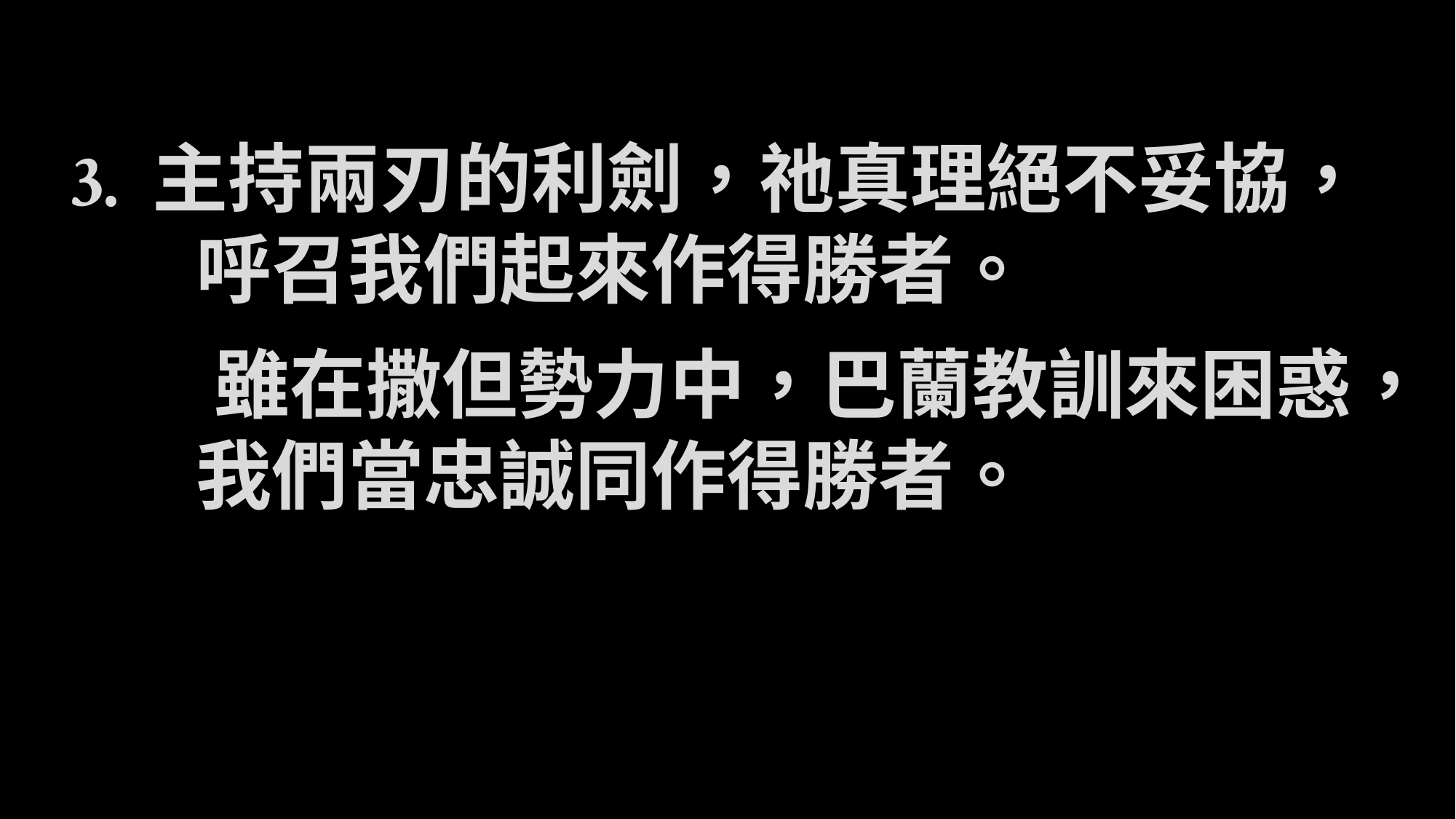

3. 主持兩刃的利劍，祂真理絕不妥協，	 呼召我們起來作得勝者。
	 雖在撒但勢力中，巴蘭教訓來困惑，	 我們當忠誠同作得勝者。